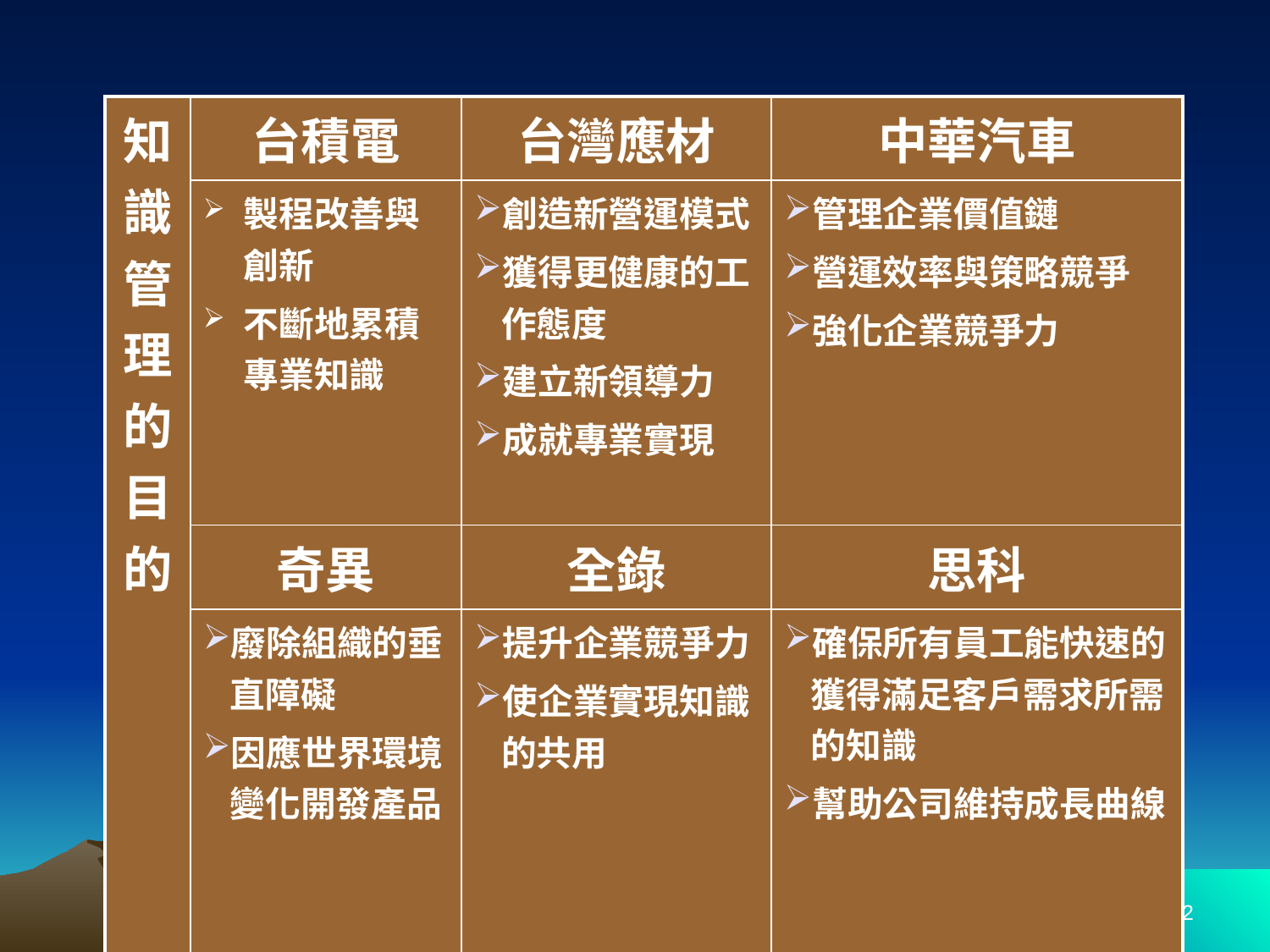

| 知識管理的目的 | 台積電 | 台灣應材 | 中華汽車 |
| --- | --- | --- | --- |
|  | 製程改善與創新 不斷地累積專業知識 | 創造新營運模式 獲得更健康的工作態度 建立新領導力 成就專業實現 | 管理企業價值鏈 營運效率與策略競爭 強化企業競爭力 |
|  | 奇異 | 全錄 | 思科 |
|  | 廢除組織的垂直障礙 因應世界環境變化開發產品 | 提升企業競爭力 使企業實現知識的共用 | 確保所有員工能快速的獲得滿足客戶需求所需的知識 幫助公司維持成長曲線 |
2